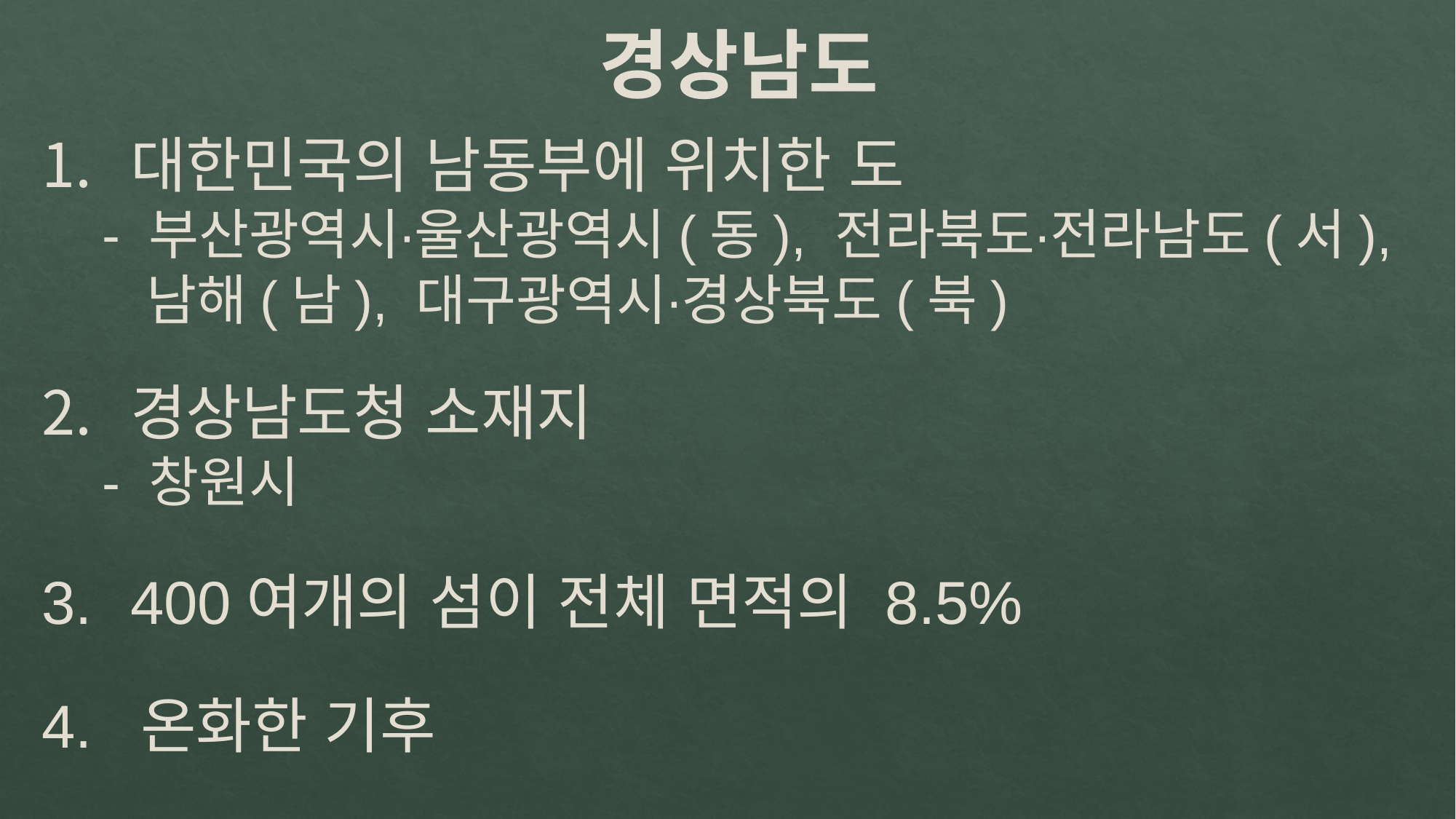

경상남도
대한민국의 남동부에 위치한 도
    - 부산광역시∙울산광역시(동), 전라북도∙전라남도(서),
      남해(남), 대구광역시∙경상북도(북)

경상남도청 소재지
    - 창원시

400여개의 섬이 전체 면적의 8.5%

4.  온화한 기후